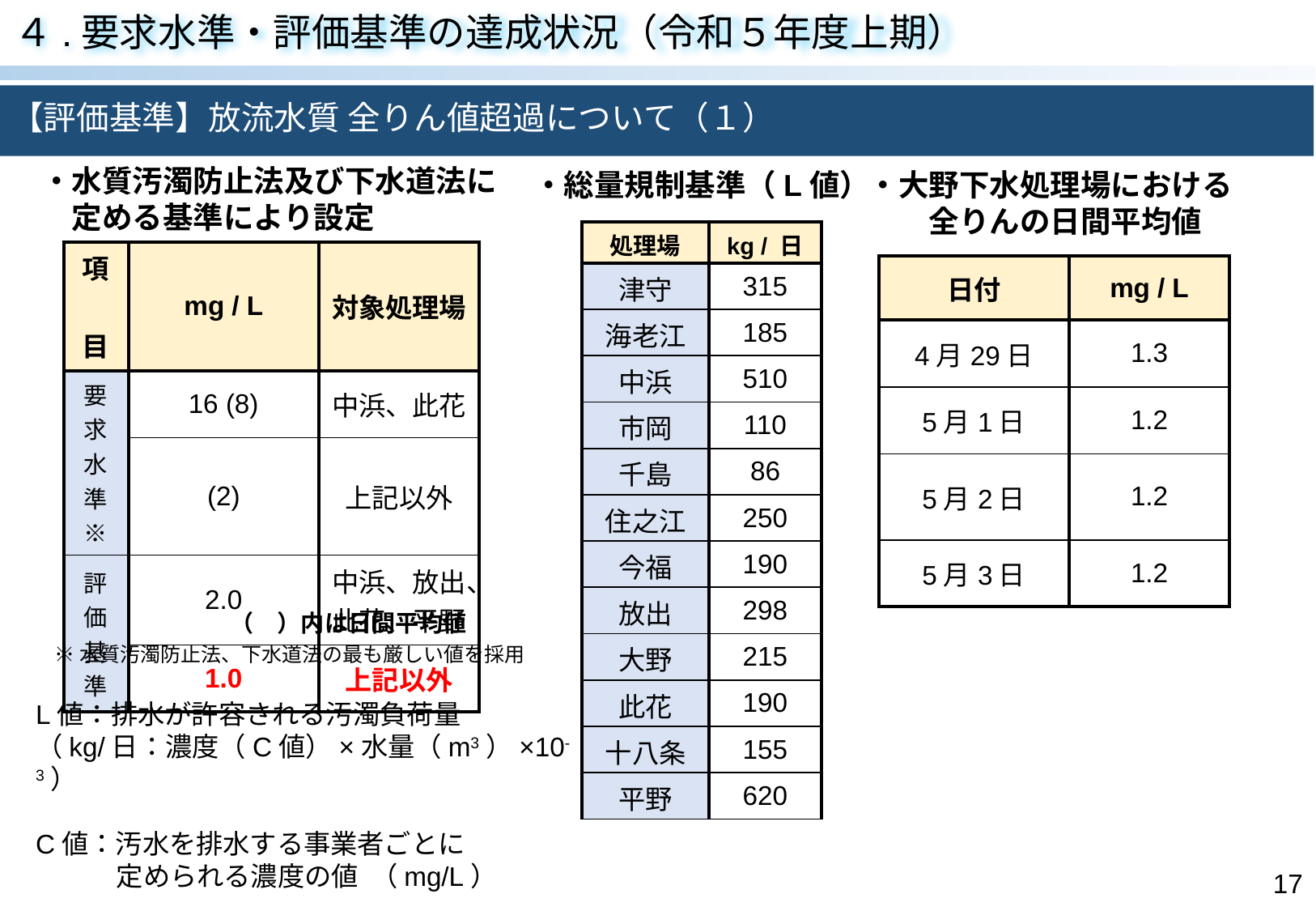

４.要求水準・評価基準の達成状況（令和５年度上期）
【評価基準】放流水質 全りん値超過について（１）
・水質汚濁防止法及び下水道法に
　定める基準により設定
・総量規制基準（L値）
・大野下水処理場における
　　全りんの日間平均値
| 処理場 | kg / 日 |
| --- | --- |
| 津守 | 315 |
| 海老江 | 185 |
| 中浜 | 510 |
| 市岡 | 110 |
| 千島 | 86 |
| 住之江 | 250 |
| 今福 | 190 |
| 放出 | 298 |
| 大野 | 215 |
| 此花 | 190 |
| 十八条 | 155 |
| 平野 | 620 |
| 項　目 | mg / L | 対象処理場 |
| --- | --- | --- |
| 要求水準※ | 16 (8) | 中浜、此花 |
|  | (2) | 上記以外 |
| 評価基準 | 2.0 | 中浜、放出、此花、平野 |
|  | 1.0 | 上記以外 |
| 日付 | mg / L |
| --- | --- |
| 4月29日 | 1.3 |
| 5月1日 | 1.2 |
| 5月2日 | 1.2 |
| 5月3日 | 1.2 |
（　）内は日間平均値
※水質汚濁防止法、下水道法の最も厳しい値を採用
L値：排水が許容される汚濁負荷量
（kg/日：濃度（C値）×水量（m3）×10-3）

C値：汚水を排水する事業者ごとに
　　　定められる濃度の値  （mg/L）
17